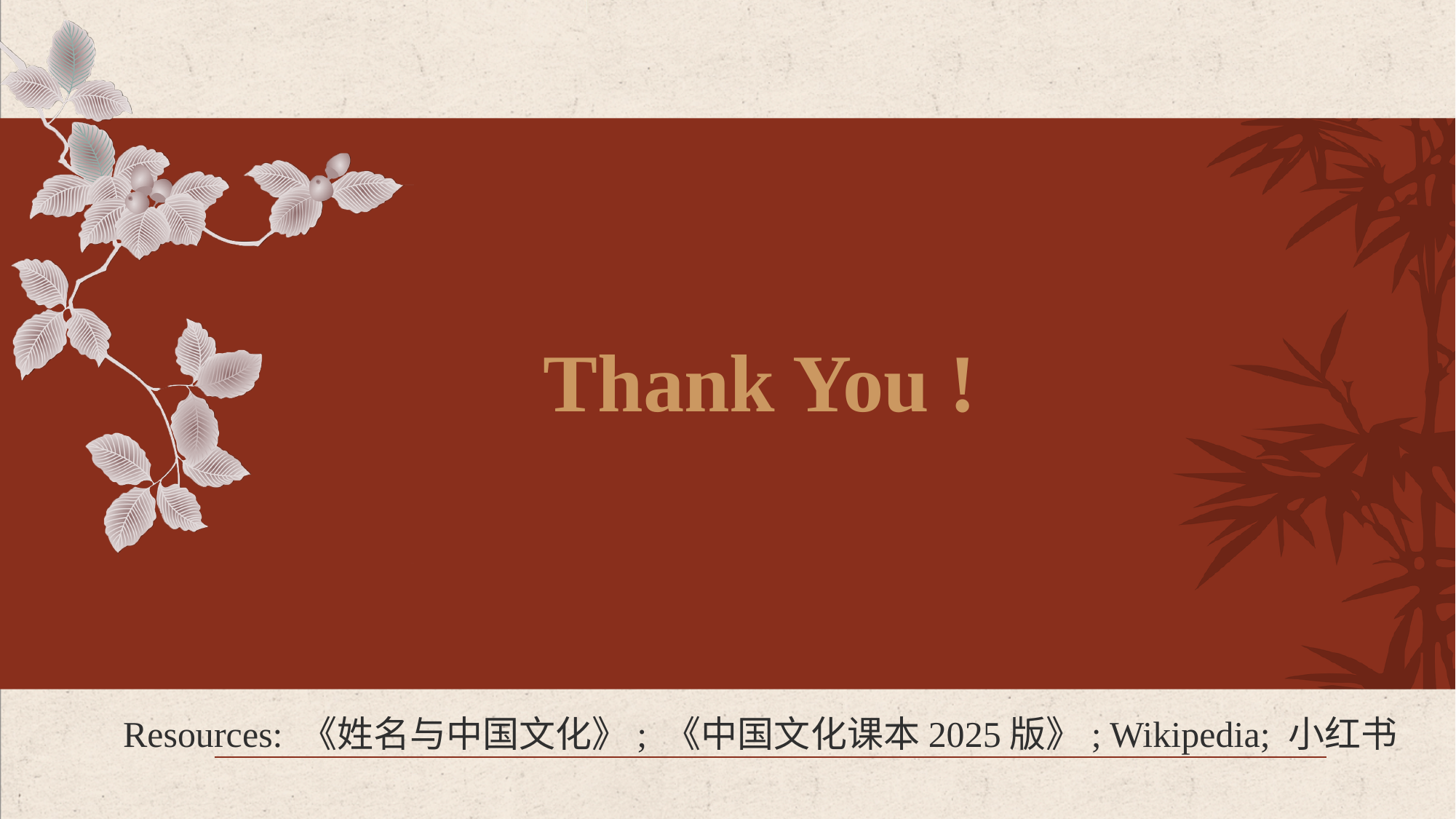

# Thank You !
Resources: 《姓名与中国文化》; 《中国文化课本2025版》; Wikipedia; 小红书